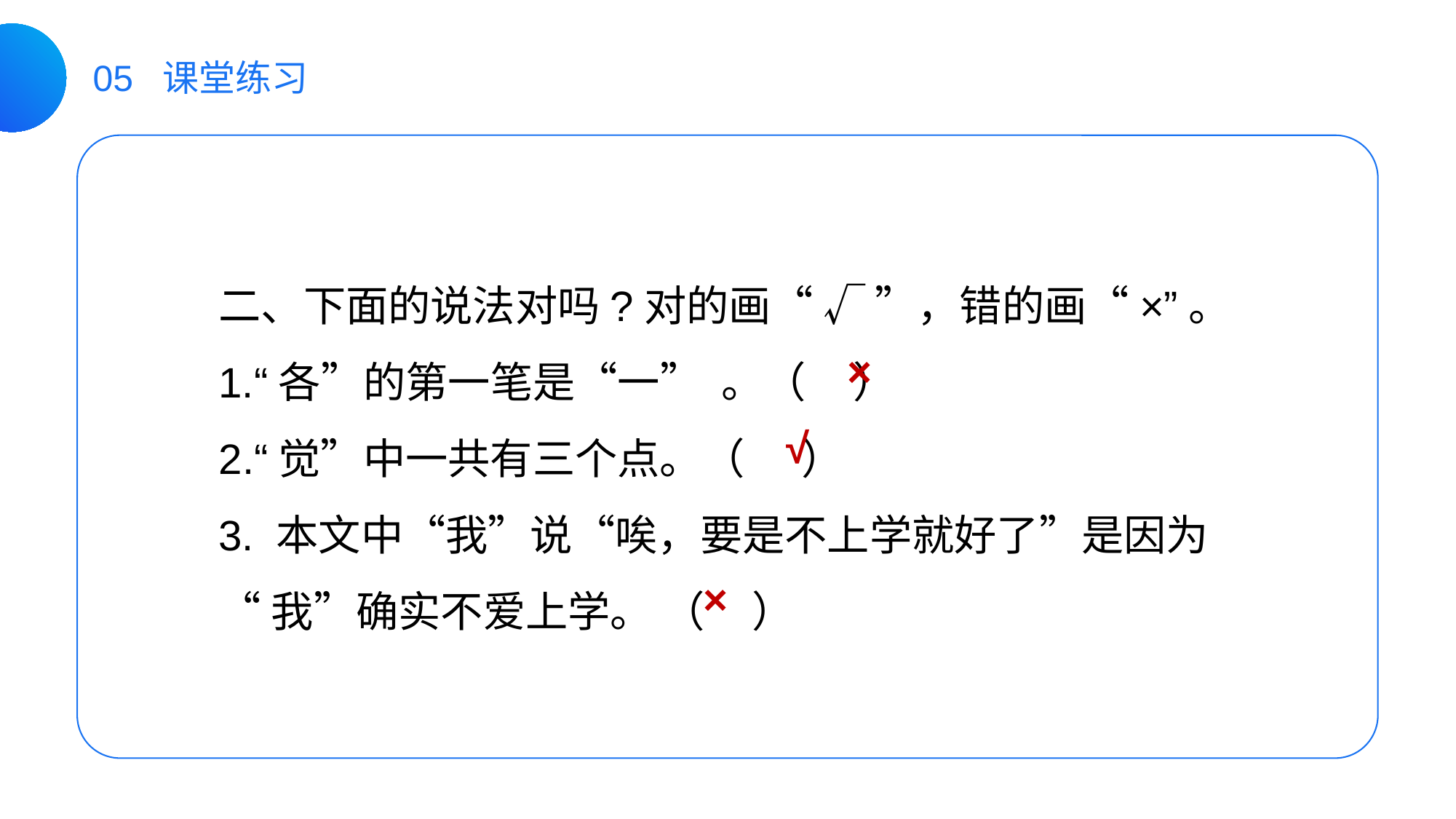

05  课堂练习

二、下面的说法对吗?对的画“ √ ”，错的画“×”。
1.“各”的第一笔是“一”  。（     ）
2.“觉”中一共有三个点。（      ）
3. 本文中“我”说“唉，要是不上学就好了”是因为
“我”确实不爱上学。 （     ）
×
√
×